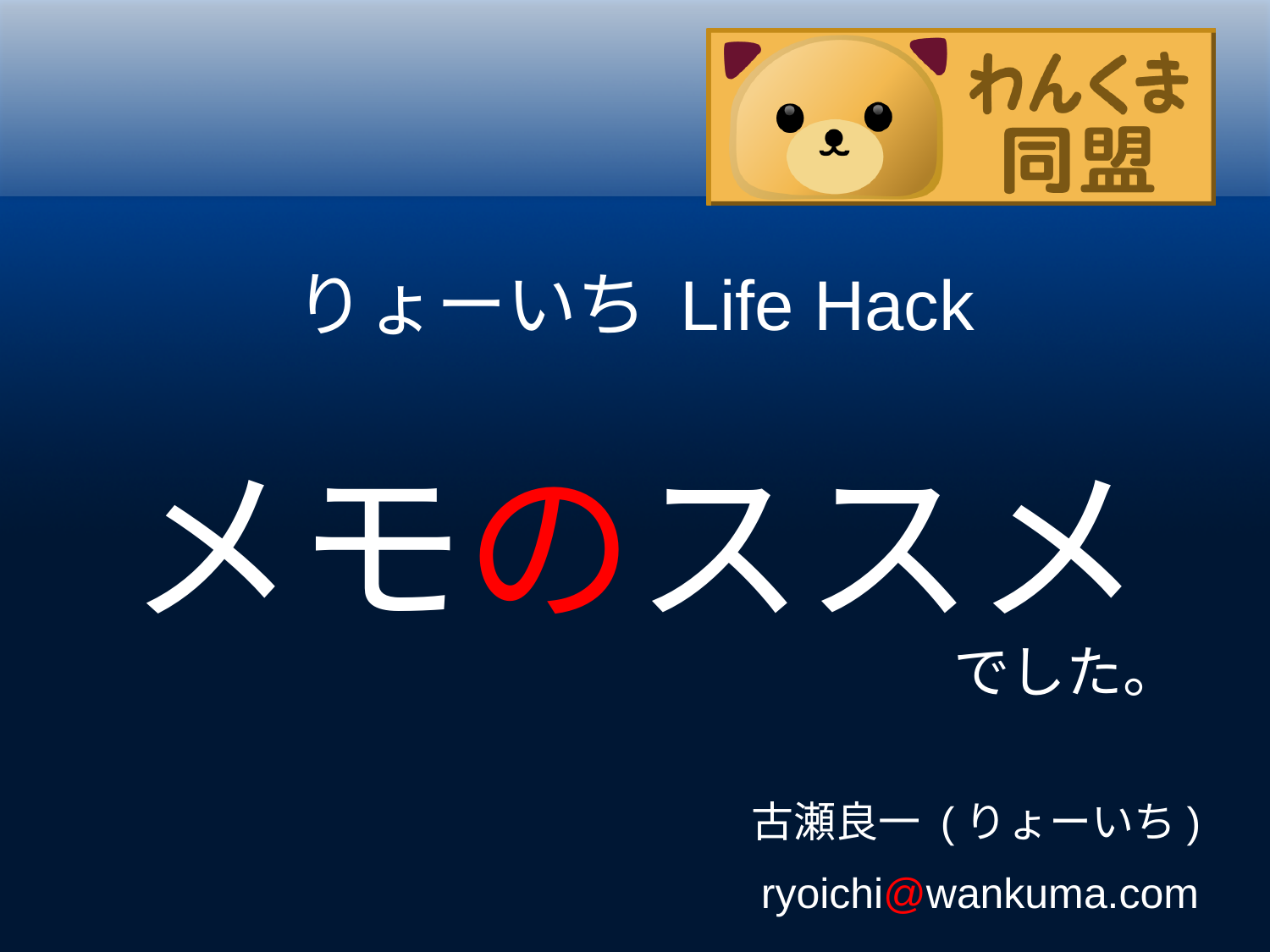

#
りょーいち Life Hack
メモのススメ
でした。
古瀬良一 (りょーいち)
ryoichi@wankuma.com